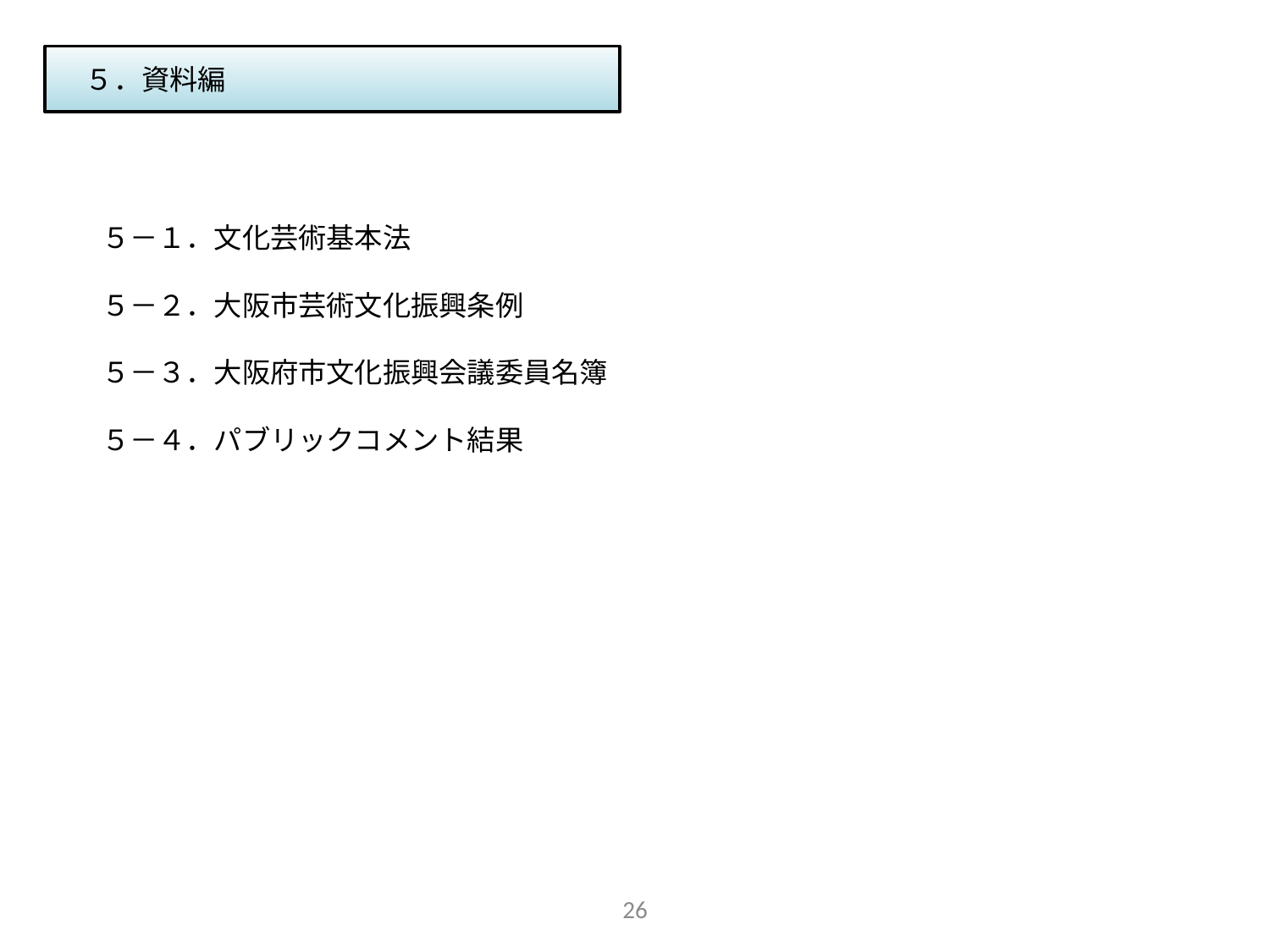

５．資料編
５－１．文化芸術基本法

５－２．大阪市芸術文化振興条例

５－３．大阪府市文化振興会議委員名簿

５－４．パブリックコメント結果

26